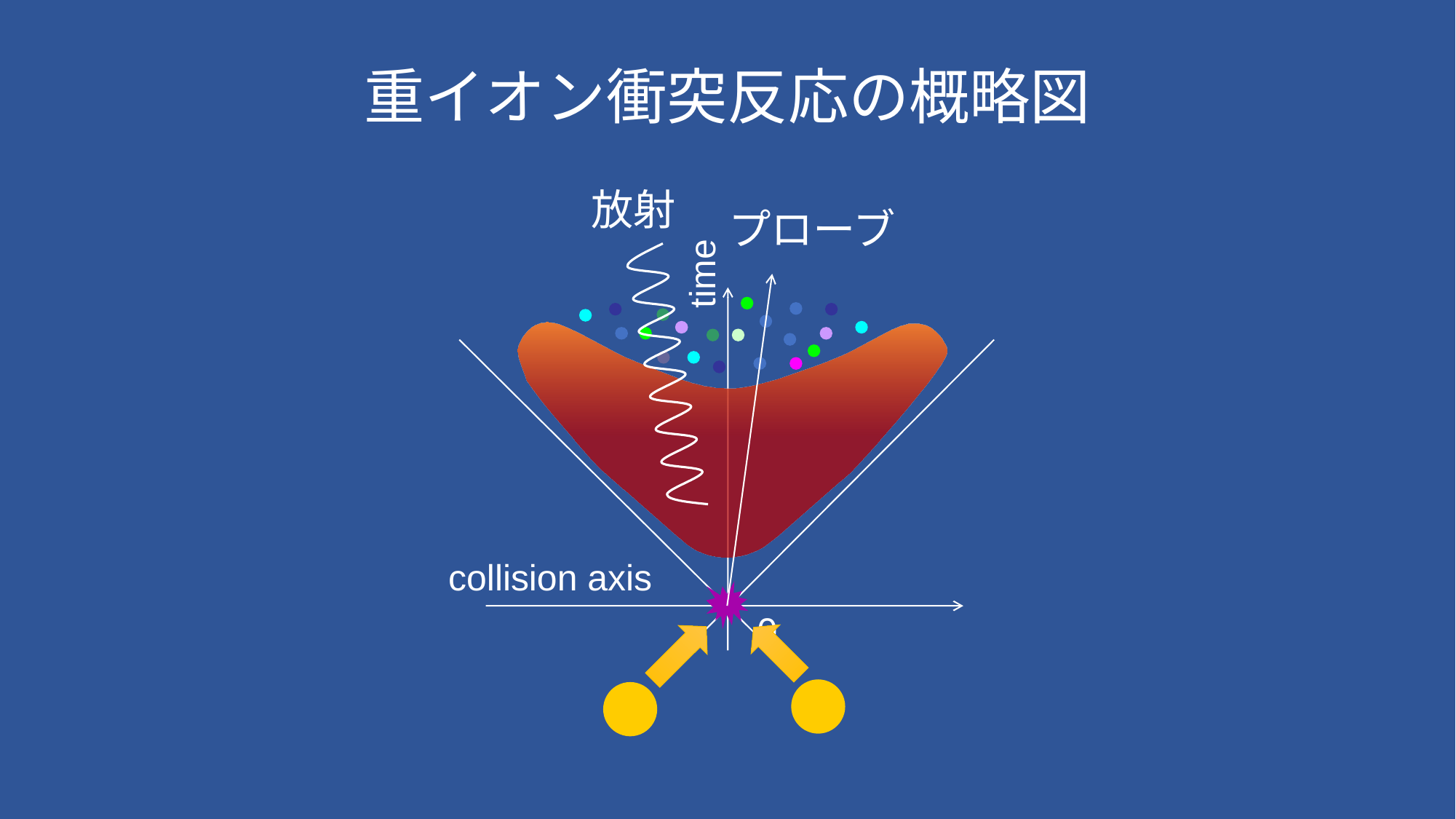

# 重イオン衝突反応の概略図
放射
プローブ
time

collision axis

0